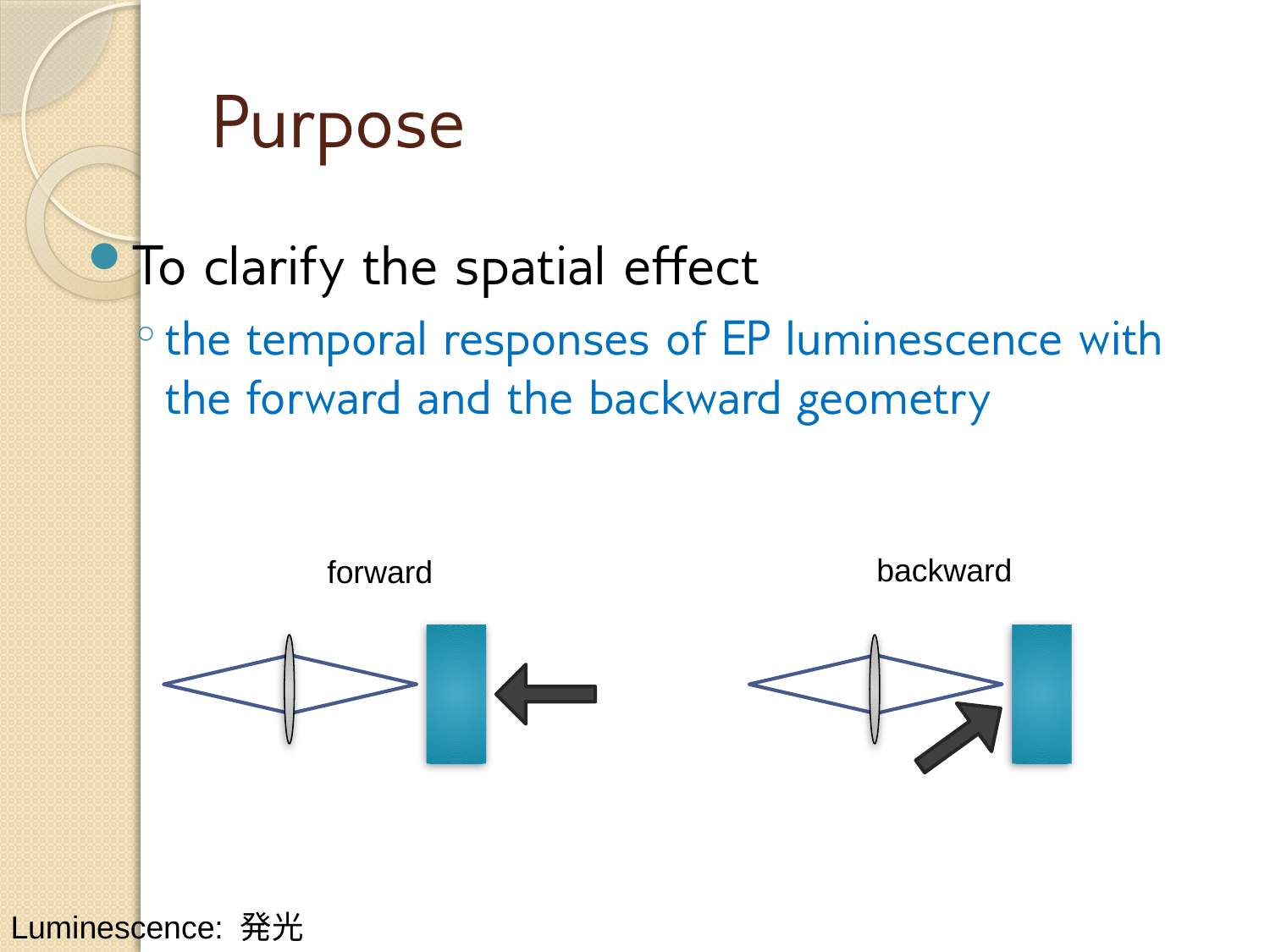

# Purpose
To clarify the spatial effect
the temporal responses of EP luminescence with the forward and the backward geometry
backward
forward

Luminescence: 発光